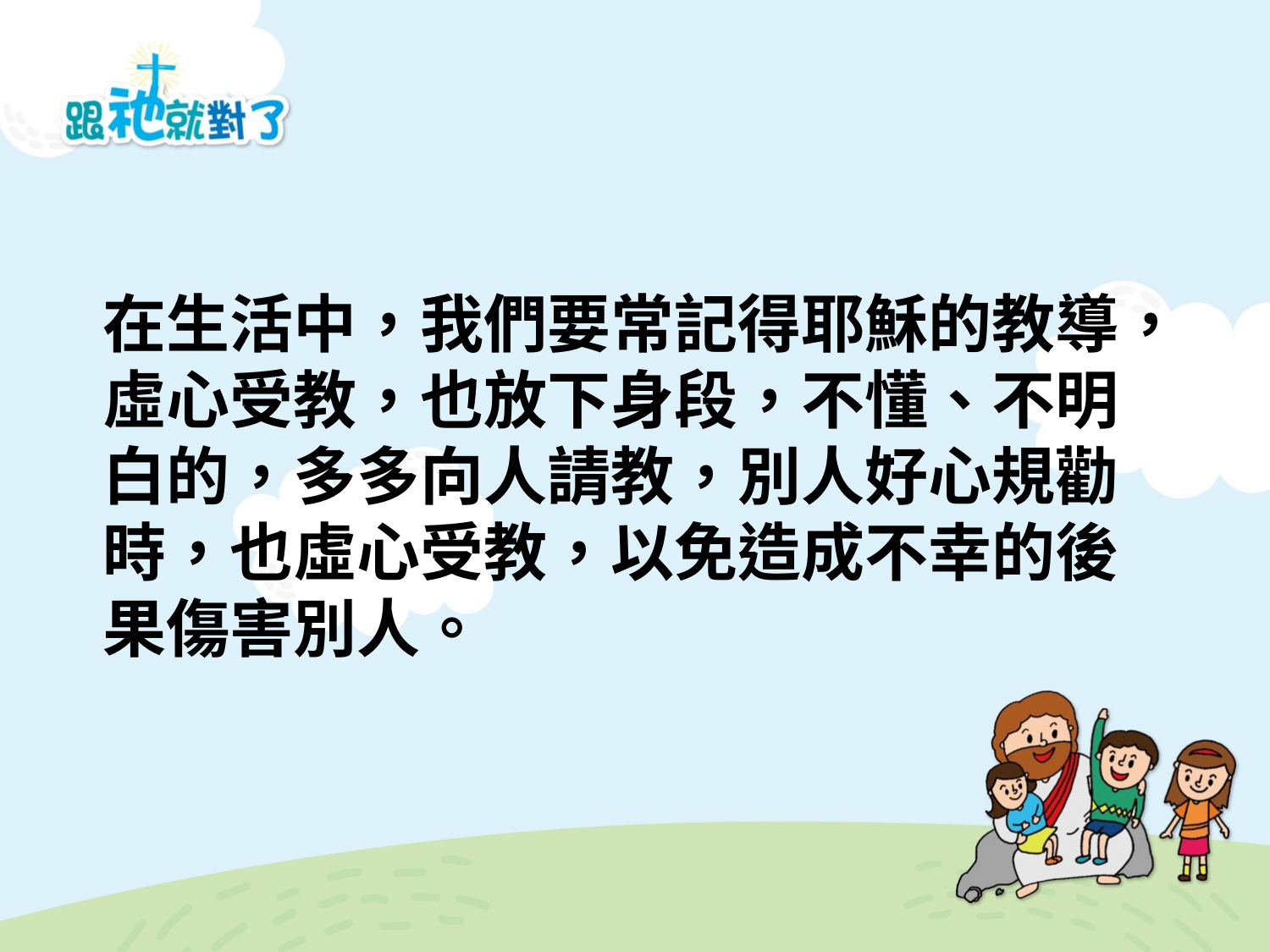

在生活中，我們要常記得耶穌的教導，虛心受教，也放下身段，不懂、不明白的，多多向人請教，別人好心規勸時，也虛心受教，以免造成不幸的後果傷害別人。